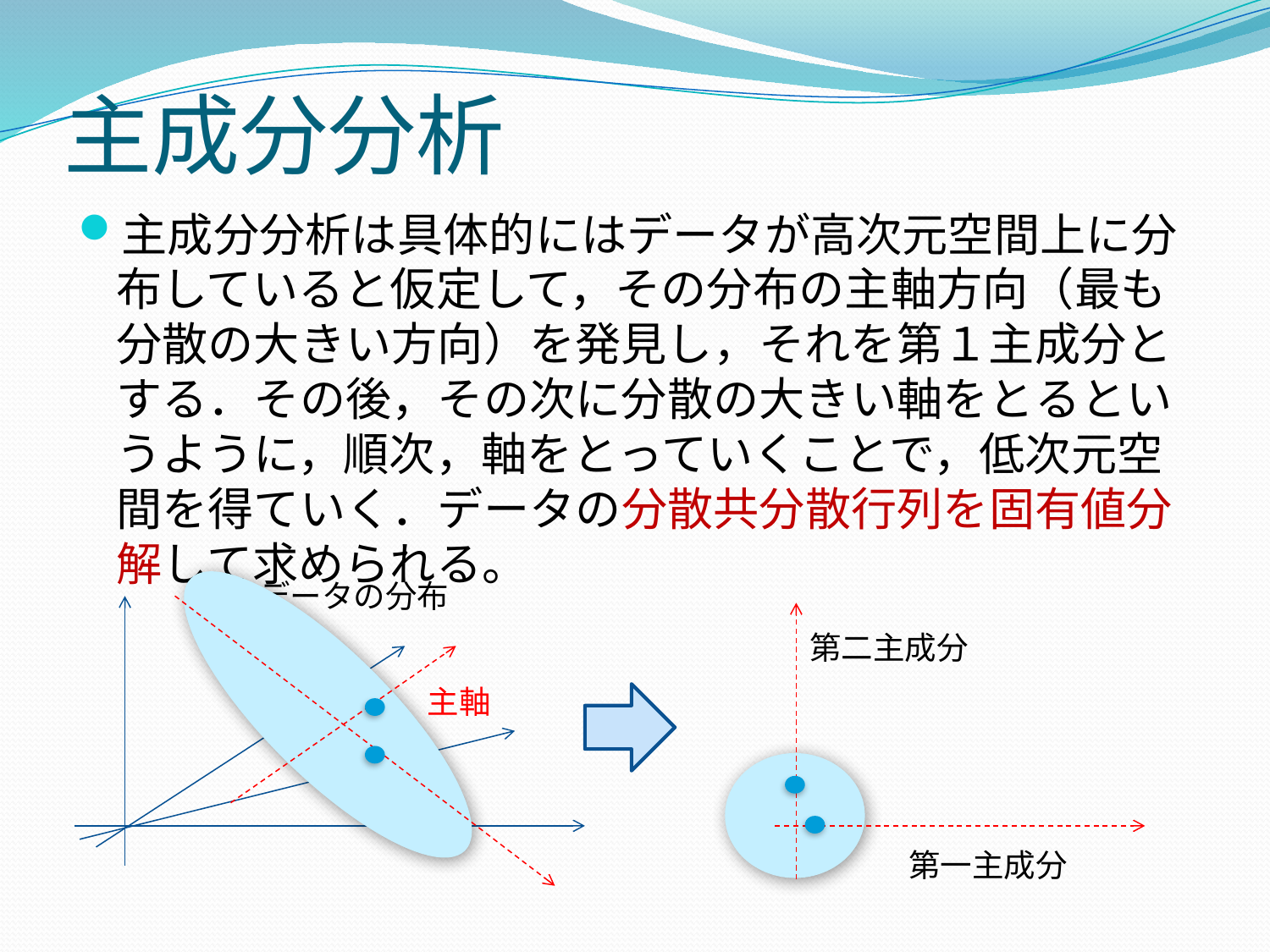

# 主成分分析
主成分分析は具体的にはデータが高次元空間上に分布していると仮定して，その分布の主軸方向（最も分散の大きい方向）を発見し，それを第１主成分とする．その後，その次に分散の大きい軸をとるというように，順次，軸をとっていくことで，低次元空間を得ていく．データの分散共分散行列を固有値分解して求められる。
データの分布
主軸
第二主成分

第一主成分